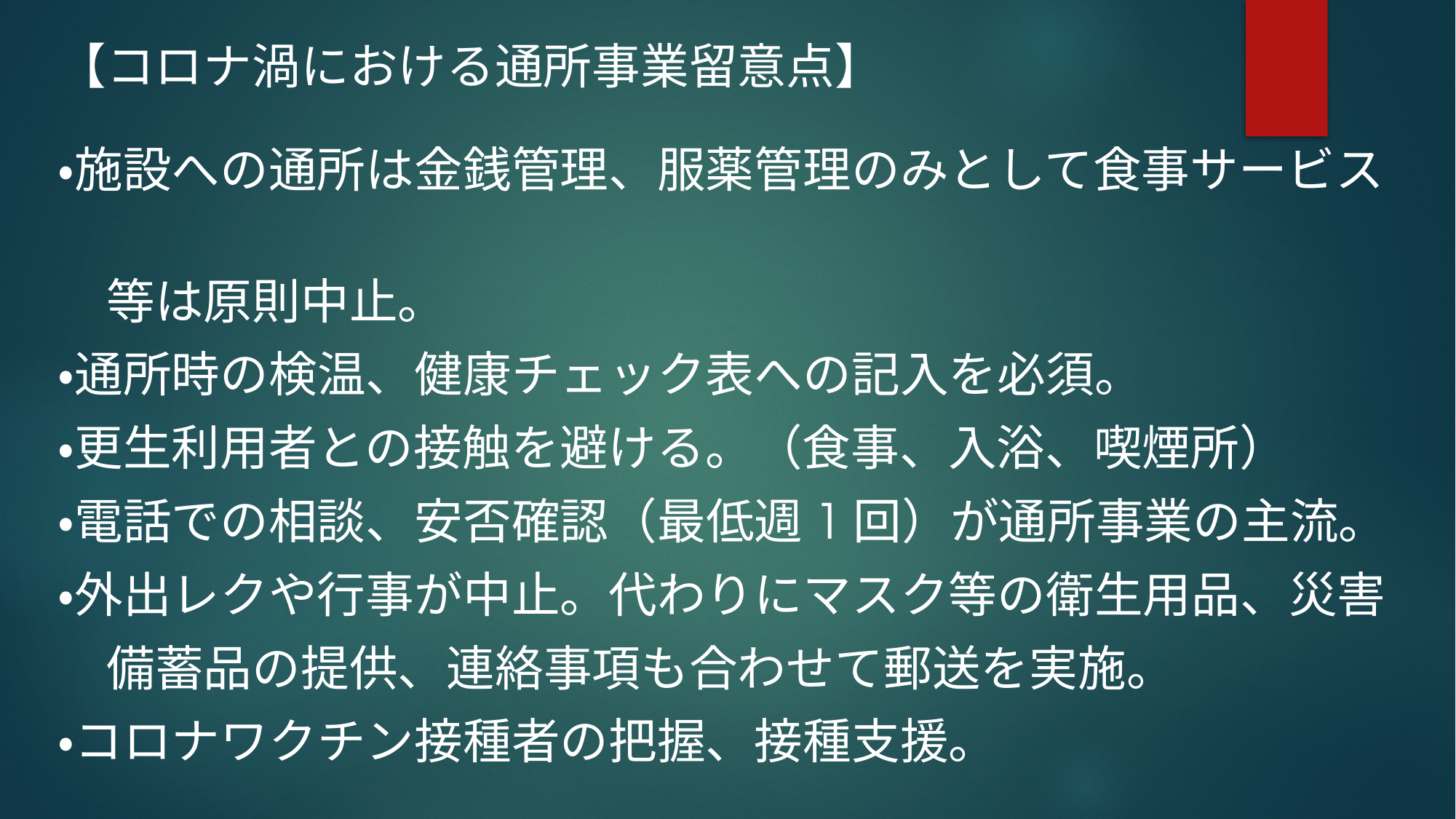

【コロナ渦における通所事業留意点】

・施設への通所は金銭管理、服薬管理のみとして食事サービス
　等は原則中止。
・通所時の検温、健康チェック表への記入を必須。
・更生利用者との接触を避ける。（食事、入浴、喫煙所）
・電話での相談、安否確認（最低週1回）が通所事業の主流。
・外出レクや行事が中止。代わりにマスク等の衛生用品、災害
　備蓄品の提供、連絡事項も合わせて郵送を実施。
・コロナワクチン接種者の把握、接種支援。